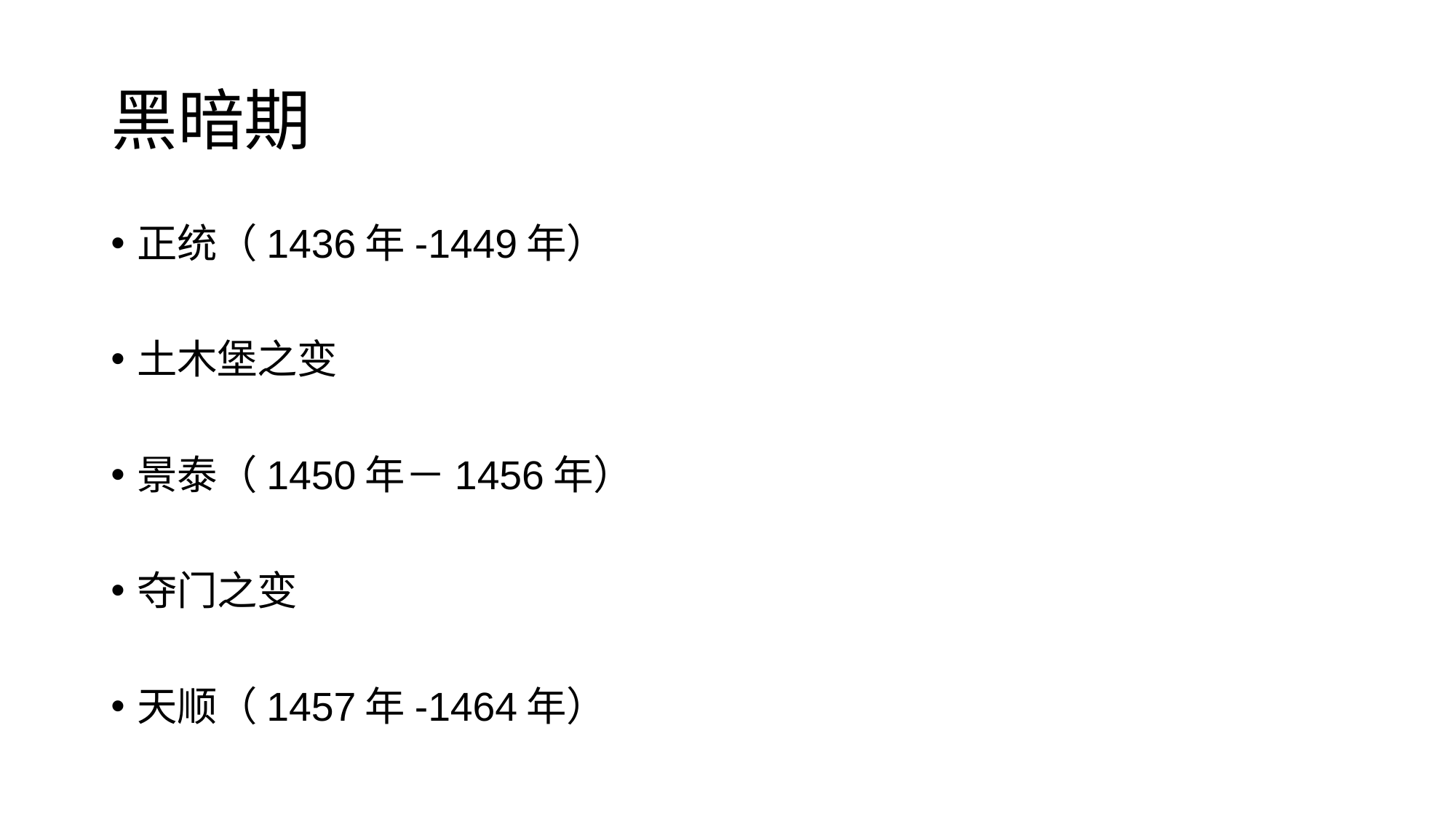

# 黑暗期
正统（1436年-1449年）

土木堡之变

景泰（1450年－1456年）

夺门之变

天顺（1457年-1464年）